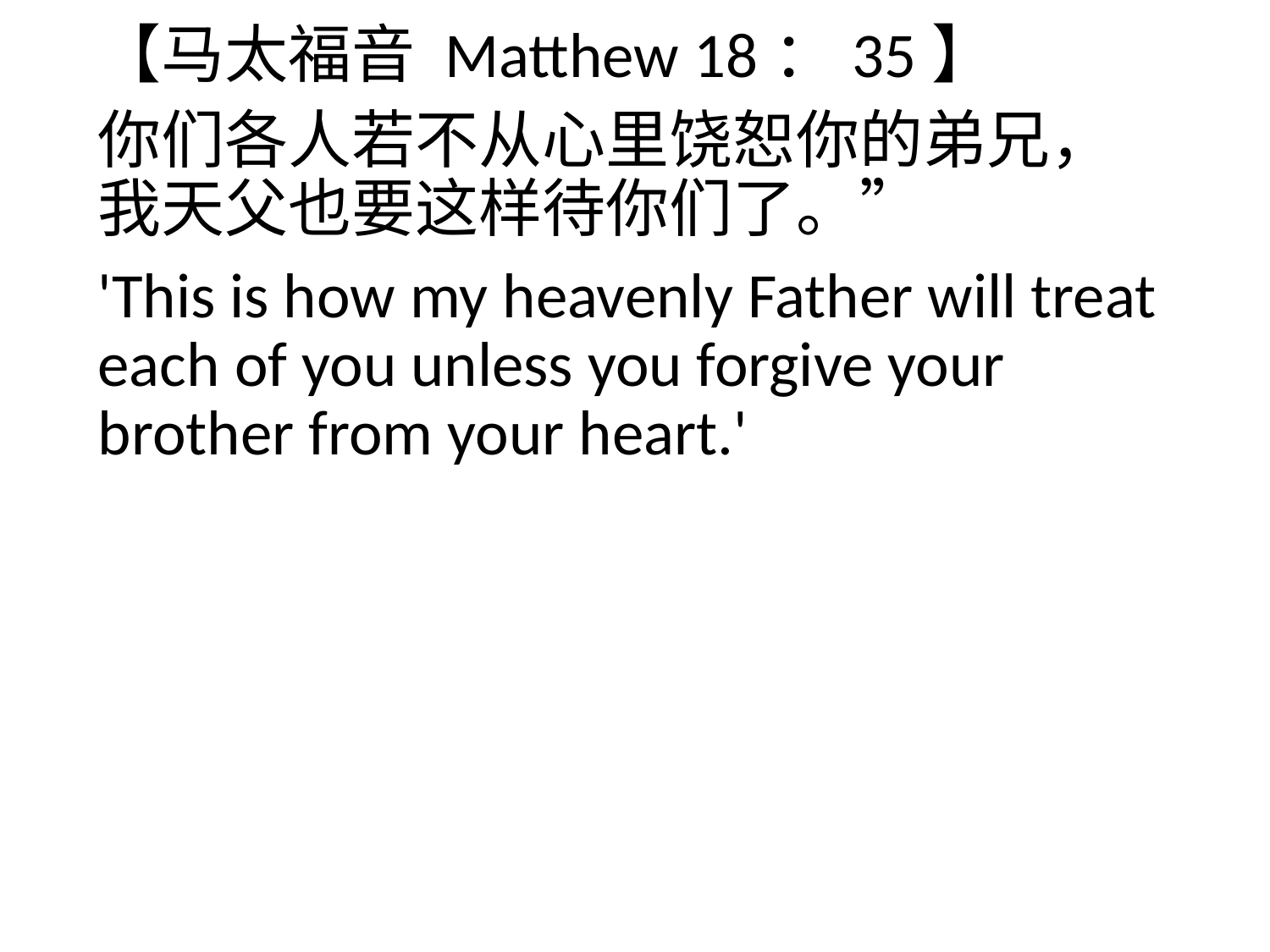

【马太福音 Matthew 18：35】
你们各人若不从心里饶恕你的弟兄，我天父也要这样待你们了。”
'This is how my heavenly Father will treat each of you unless you forgive your brother from your heart.'